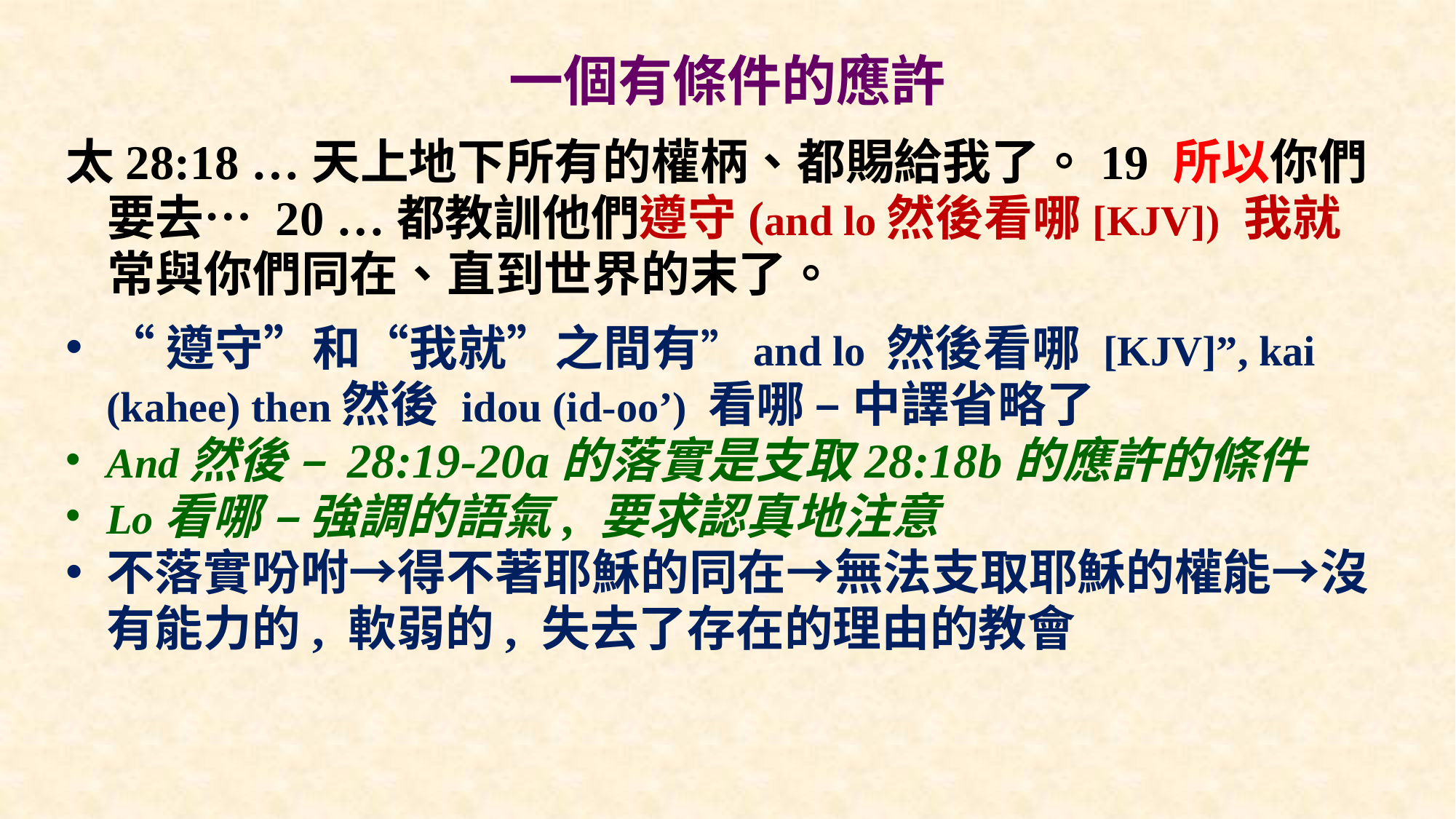

# 一個有條件的應許
太28:18 …天上地下所有的權柄、都賜給我了。19 所以你們要去… 20 …都教訓他們遵守(and lo然後看哪[KJV]) 我就常與你們同在、直到世界的末了。
“遵守”和“我就”之間有”and lo 然後看哪 [KJV]”, kai (kahee) then然後 idou (id-oo’) 看哪 – 中譯省略了
And然後 – 28:19-20a的落實是支取28:18b的應許的條件
Lo看哪 – 強調的語氣, 要求認真地注意
不落實吩咐→得不著耶穌的同在→無法支取耶穌的權能→沒有能力的, 軟弱的, 失去了存在的理由的教會